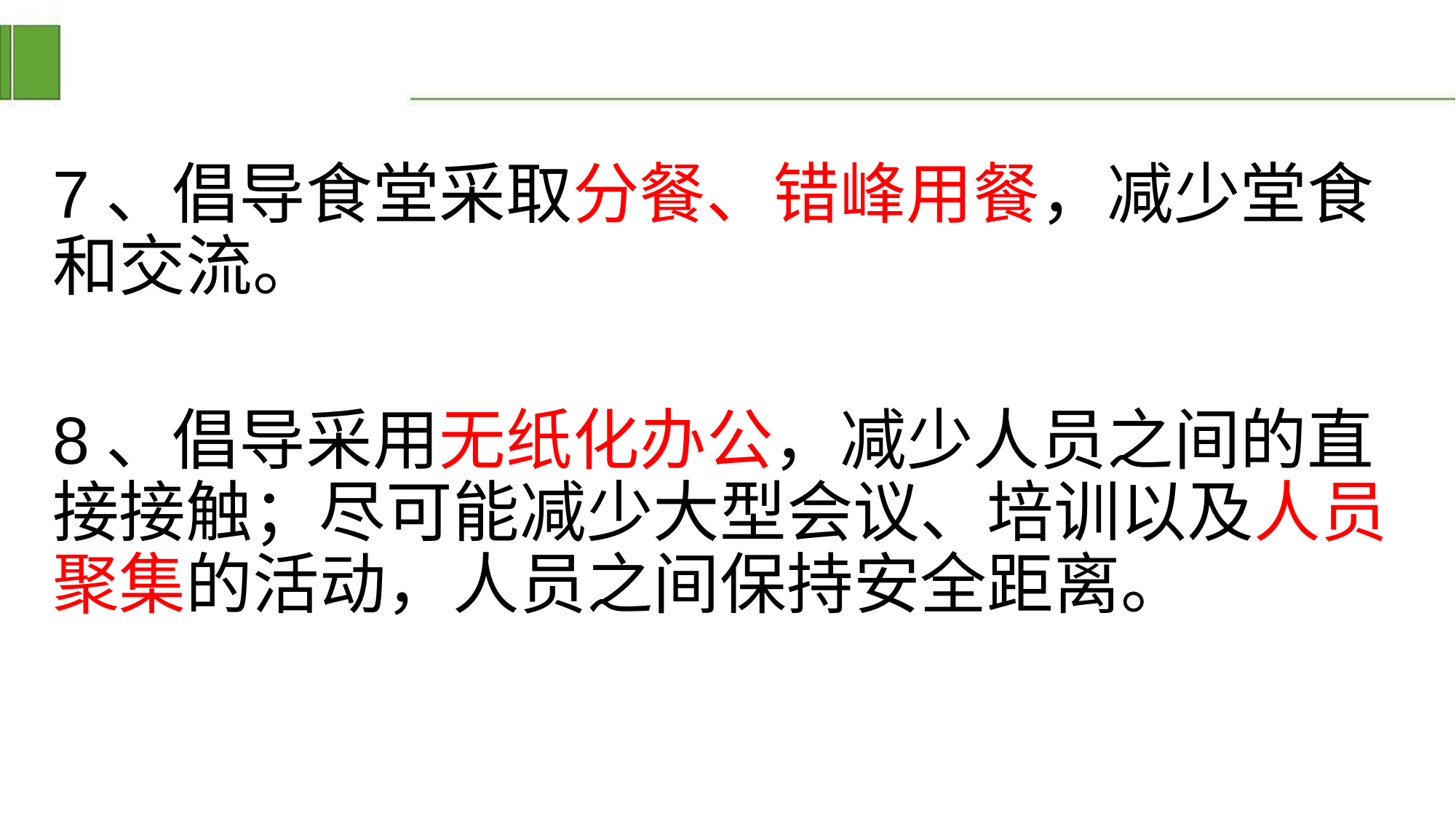

7、倡导食堂采取分餐、错峰用餐，减少堂食和交流。

8、倡导采用无纸化办公，减少人员之间的直接接触；尽可能减少大型会议、培训以及人员聚集的活动，人员之间保持安全距离。
16